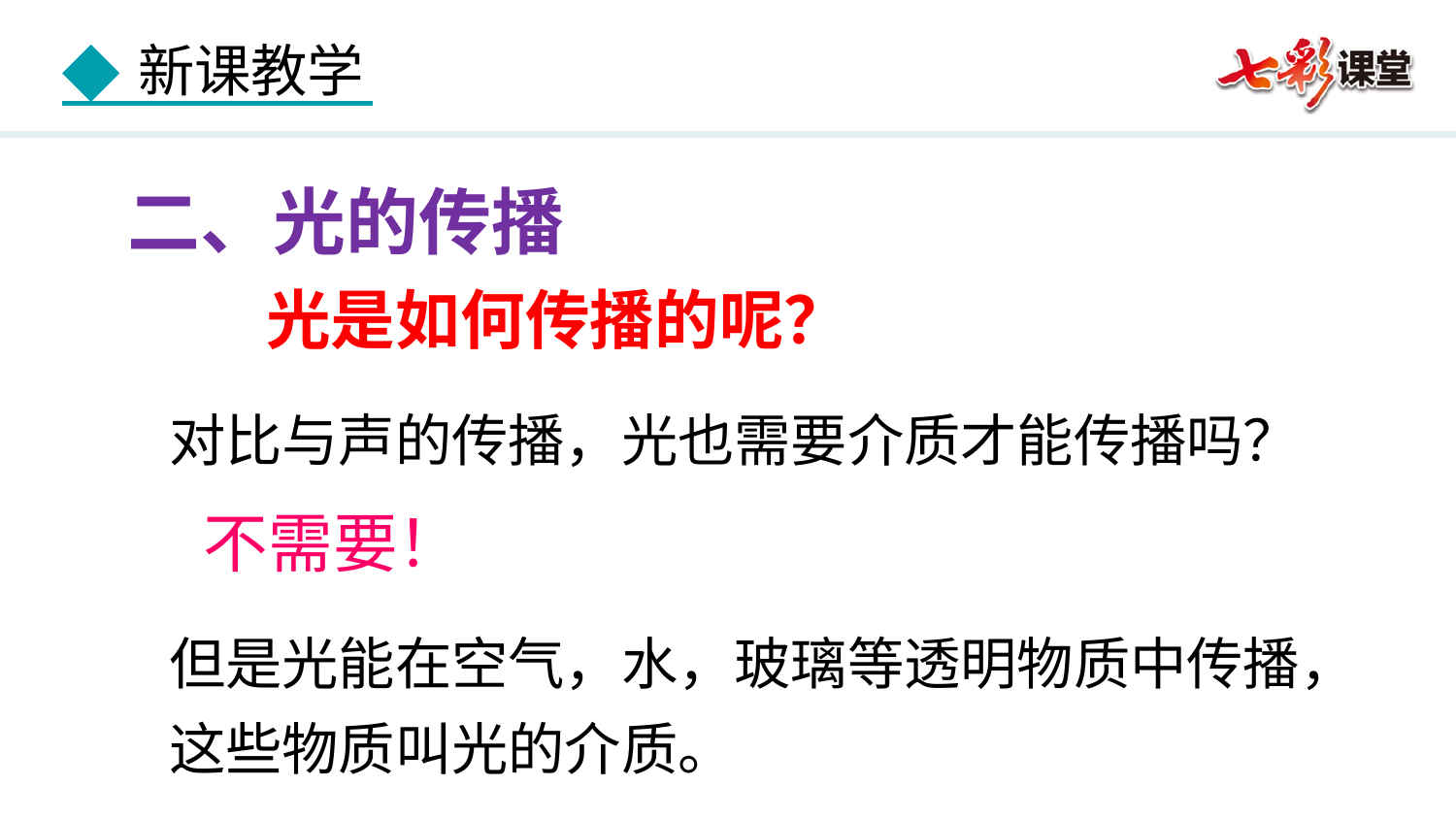

二、光的传播
光是如何传播的呢？
对比与声的传播，光也需要介质才能传播吗？
不需要！
但是光能在空气，水，玻璃等透明物质中传播，
这些物质叫光的介质。